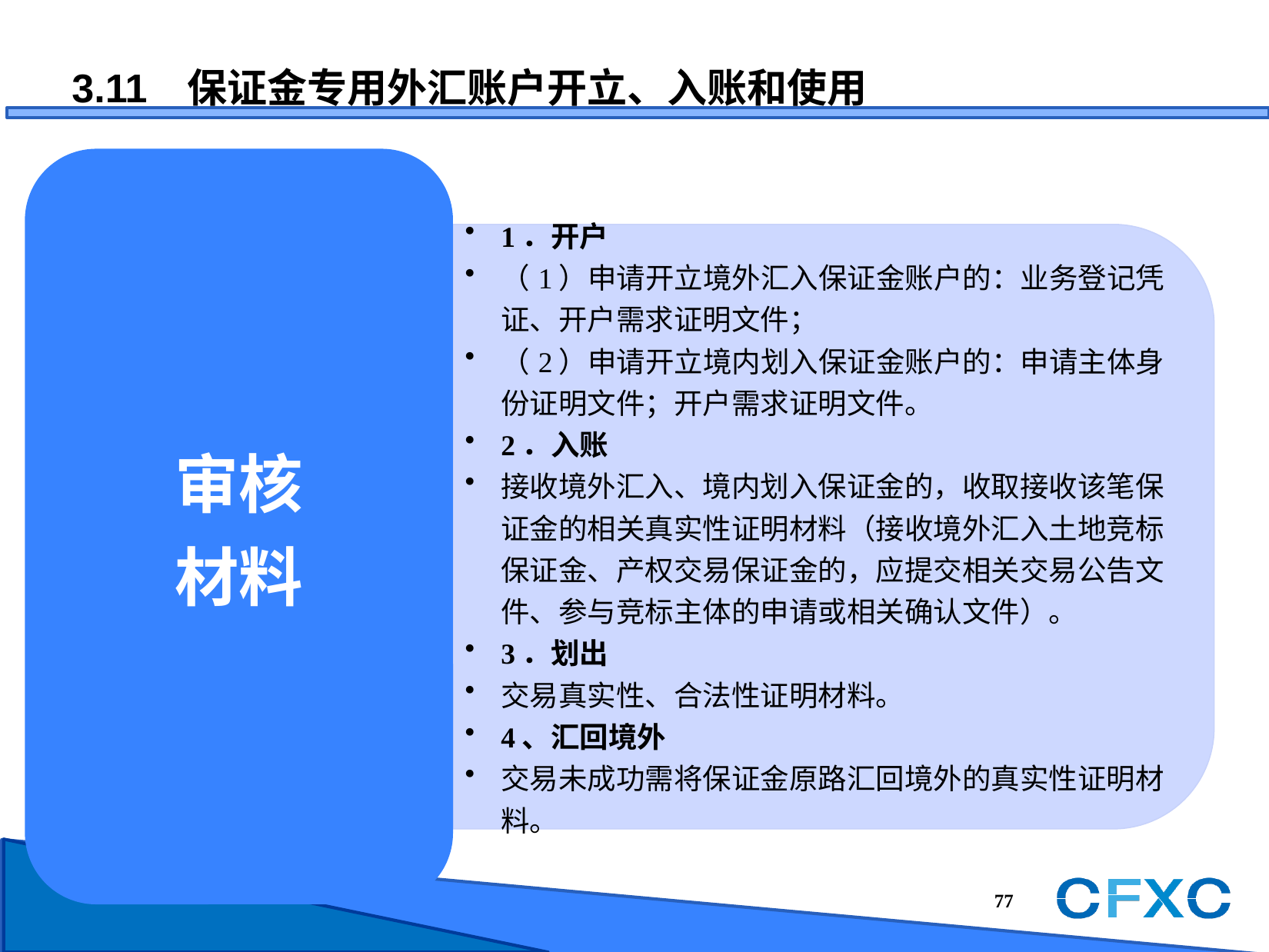

3.11	保证金专用外汇账户开立、入账和使用
审核
材料
1．开户
（1）申请开立境外汇入保证金账户的：业务登记凭证、开户需求证明文件；
（2）申请开立境内划入保证金账户的：申请主体身份证明文件；开户需求证明文件。
2．入账
接收境外汇入、境内划入保证金的，收取接收该笔保证金的相关真实性证明材料（接收境外汇入土地竞标保证金、产权交易保证金的，应提交相关交易公告文件、参与竞标主体的申请或相关确认文件）。
3．划出
交易真实性、合法性证明材料。
4、汇回境外
交易未成功需将保证金原路汇回境外的真实性证明材料。
77